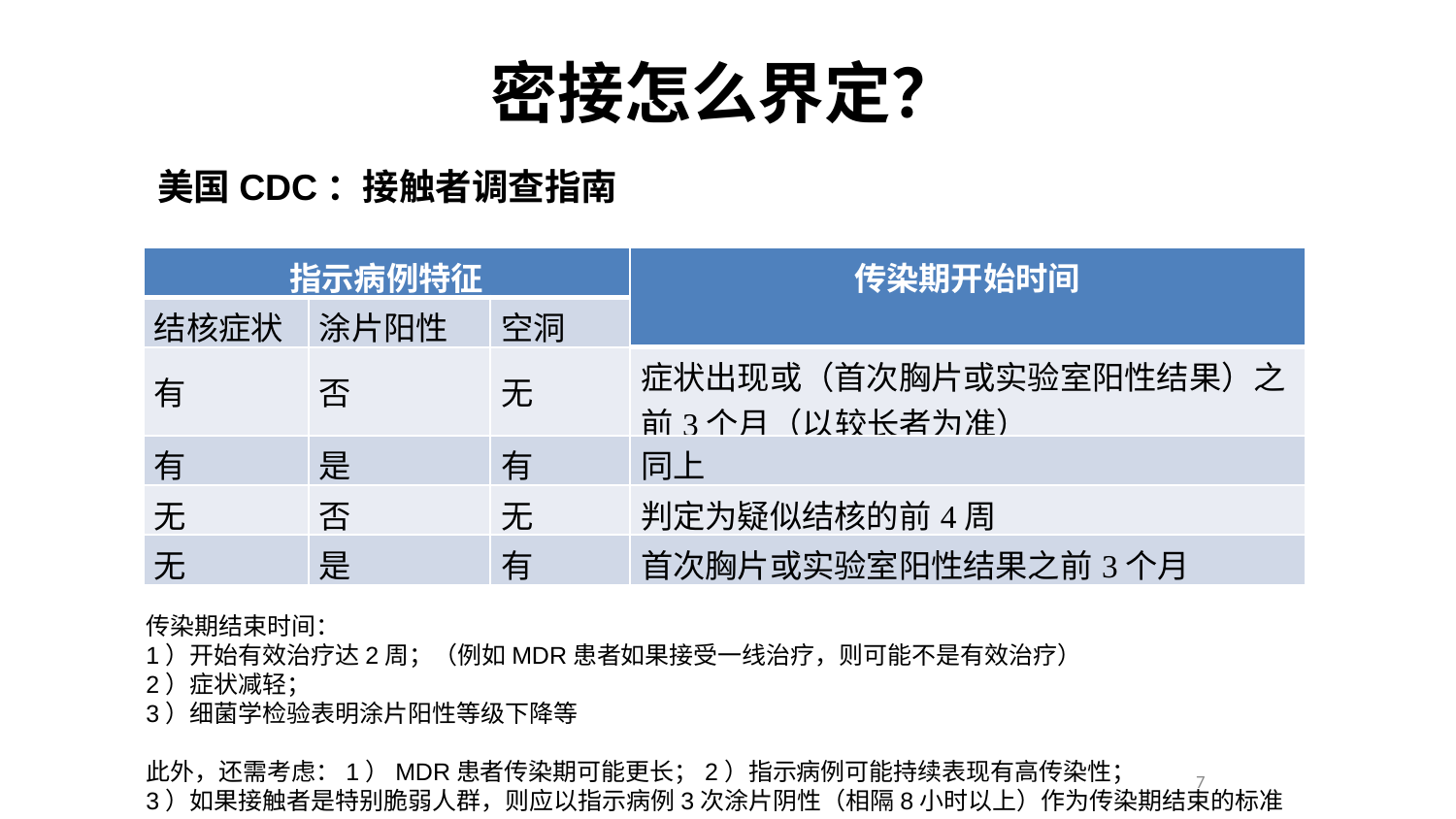

密接怎么界定？

美国CDC：接触者调查指南

| 指示病例特征 |  |  | 传染期开始时间 |
| --- | --- | --- | --- |
| 结核症状 | 涂片阳性 | 空洞 |  |
| 有 | 否 | 无 | 症状出现或（首次胸片或实验室阳性结果）之前3个月（以较长者为准） |
| 有 | 是 | 有 | 同上 |
| 无 | 否 | 无 | 判定为疑似结核的前4周 |
| 无 | 是 | 有 | 首次胸片或实验室阳性结果之前3个月 |
传染期结束时间：
1）开始有效治疗达2周；（例如MDR患者如果接受一线治疗，则可能不是有效治疗）
2）症状减轻；
3）细菌学检验表明涂片阳性等级下降等

此外，还需考虑：1）MDR患者传染期可能更长；2）指示病例可能持续表现有高传染性；
3）如果接触者是特别脆弱人群，则应以指示病例3次涂片阴性（相隔8小时以上）作为传染期结束的标准

7